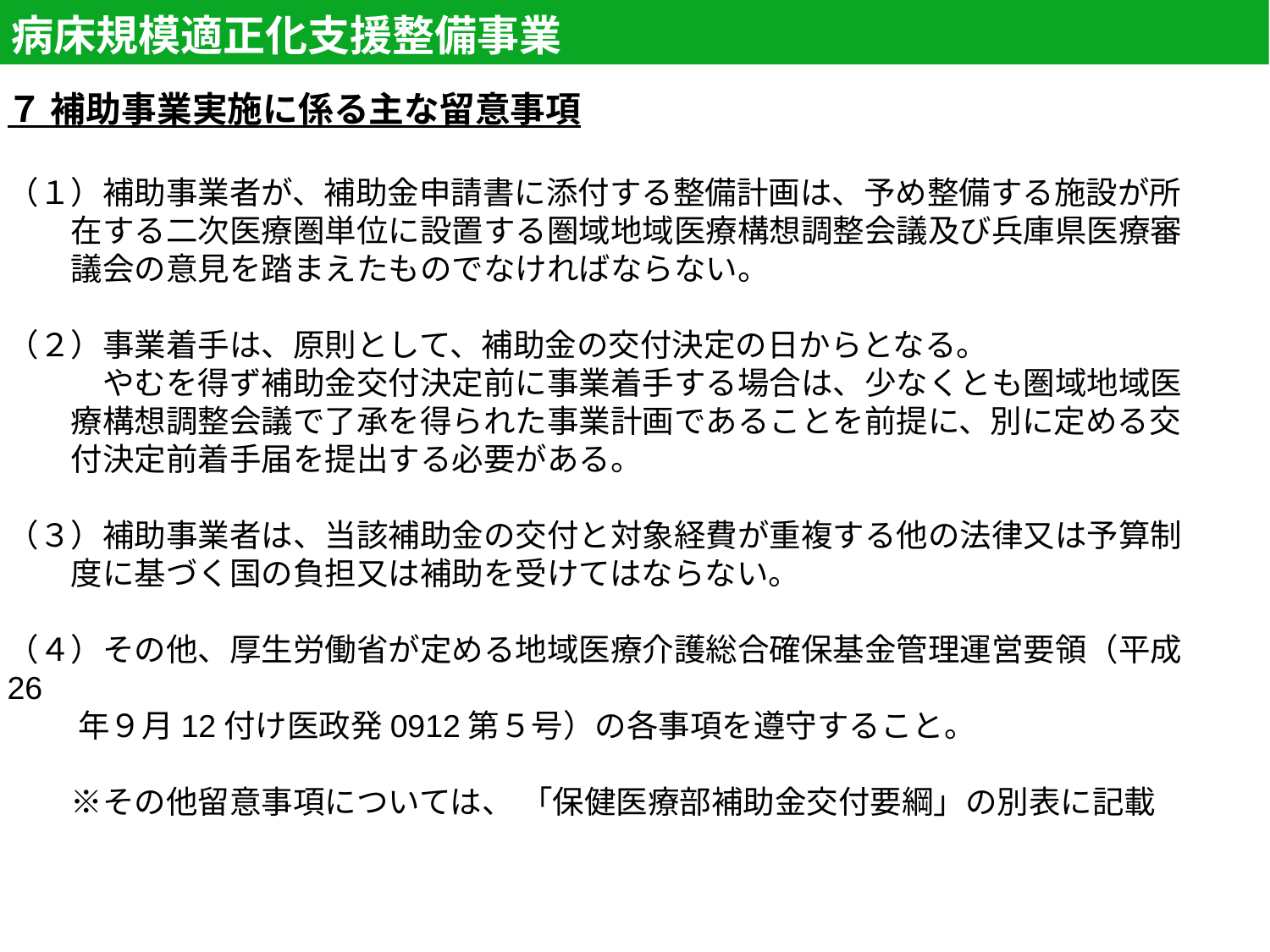

病床規模適正化支援整備事業
７ 補助事業実施に係る主な留意事項
（１）補助事業者が、補助金申請書に添付する整備計画は、予め整備する施設が所
　　在する二次医療圏単位に設置する圏域地域医療構想調整会議及び兵庫県医療審
　　議会の意見を踏まえたものでなければならない。

（２）事業着手は、原則として、補助金の交付決定の日からとなる。
　　　やむを得ず補助金交付決定前に事業着手する場合は、少なくとも圏域地域医
　　療構想調整会議で了承を得られた事業計画であることを前提に、別に定める交
　　付決定前着手届を提出する必要がある。

（３）補助事業者は、当該補助金の交付と対象経費が重複する他の法律又は予算制
　　度に基づく国の負担又は補助を受けてはならない。

（４）その他、厚生労働省が定める地域医療介護総合確保基金管理運営要領（平成26
　　 年９月12付け医政発0912第５号）の各事項を遵守すること。

　　※その他留意事項については、 「保健医療部補助金交付要綱」の別表に記載